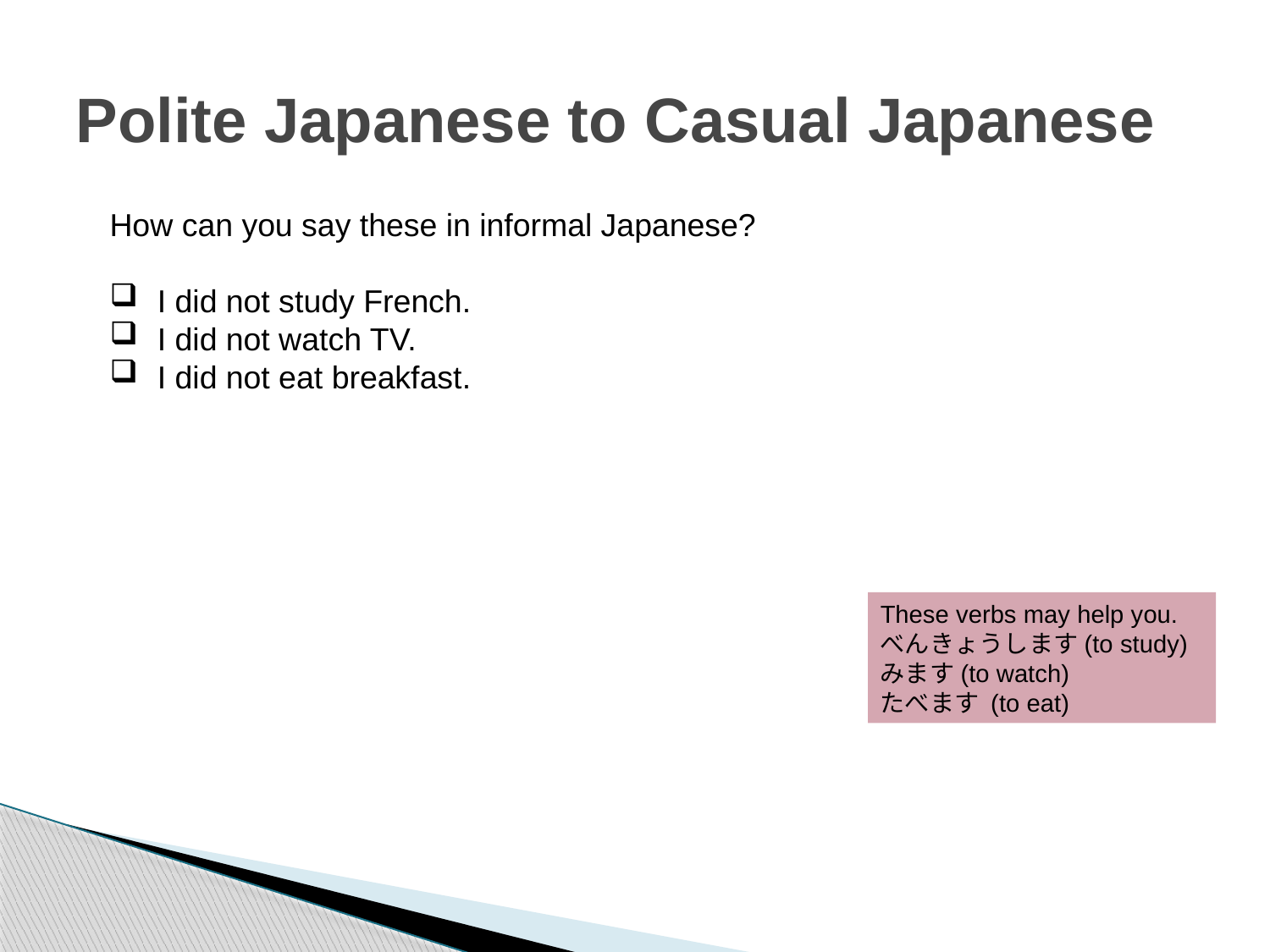

# Polite Japanese to Casual Japanese
How can you say these in informal Japanese?

I did not study French.
I did not watch TV.
I did not eat breakfast.

These verbs may help you.
べんきょうします(to study)
みます(to watch)
たべます (to eat)